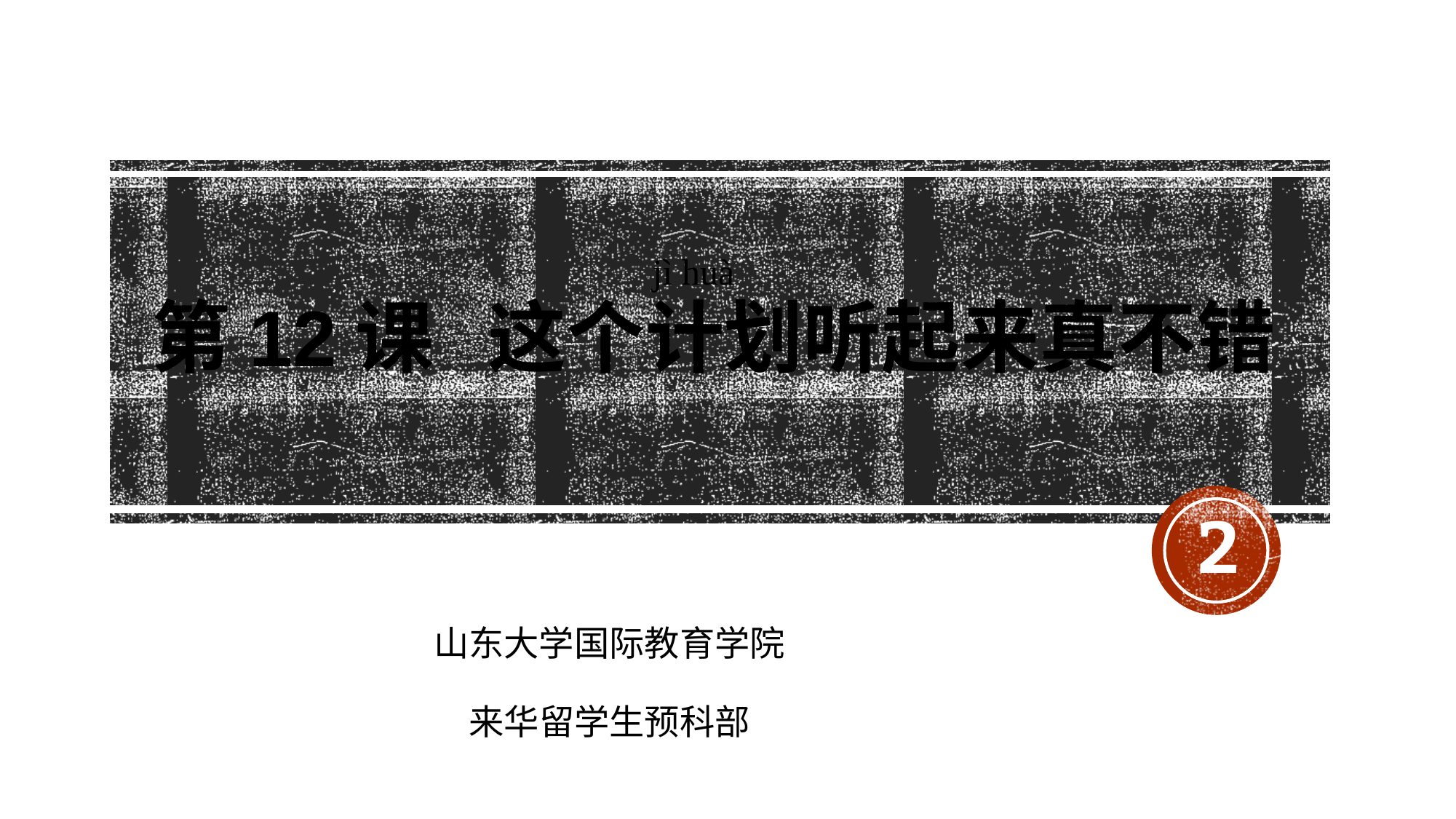

# 第12课   这个计划听起来真不错

jì huà
2
山东大学国际教育学院
来华留学生预科部